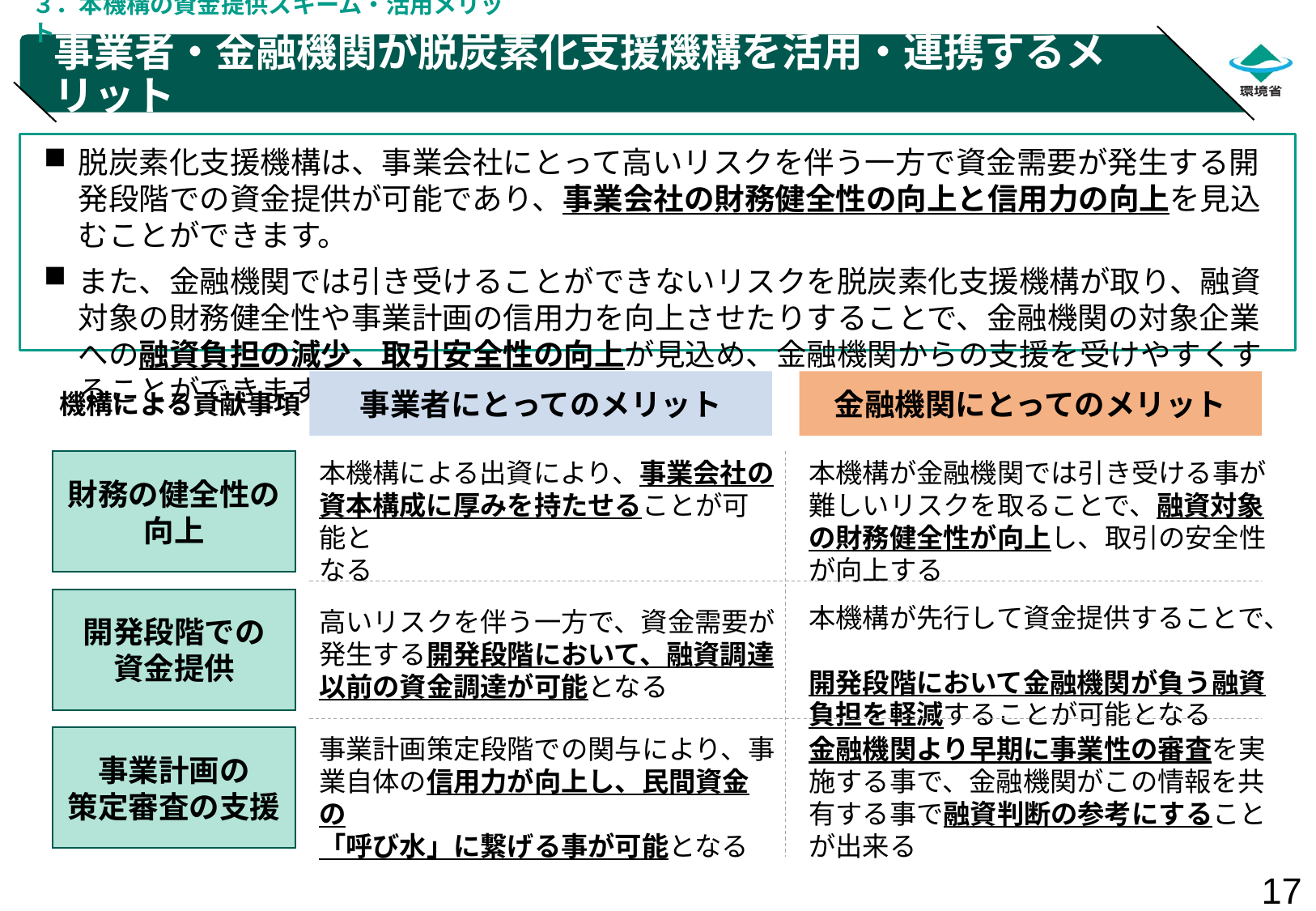

３．本機構の資金提供スキーム・活用メリット
# 事業者・金融機関が脱炭素化支援機構を活用・連携するメリット
脱炭素化支援機構は、事業会社にとって高いリスクを伴う一方で資金需要が発生する開発段階での資金提供が可能であり、事業会社の財務健全性の向上と信用力の向上を見込むことができます。
また、金融機関では引き受けることができないリスクを脱炭素化支援機構が取り、融資対象の財務健全性や事業計画の信用力を向上させたりすることで、金融機関の対象企業への融資負担の減少、取引安全性の向上が見込め、金融機関からの支援を受けやすくすることができます。
事業者にとってのメリット
金融機関にとってのメリット
機構による貢献事項
財務の健全性の
向上
本機構による出資により、事業会社の
資本構成に厚みを持たせることが可能と
なる
本機構が金融機関では引き受ける事が難しいリスクを取ることで、融資対象の財務健全性が向上し、取引の安全性が向上する
開発段階での
資金提供
本機構が先行して資金提供することで、
開発段階において金融機関が負う融資
負担を軽減することが可能となる
高いリスクを伴う一方で、資金需要が
発生する開発段階において、融資調達
以前の資金調達が可能となる
事業計画の
策定審査の支援
事業計画策定段階での関与により、事業自体の信用力が向上し、民間資金の
「呼び水」に繋げる事が可能となる
金融機関より早期に事業性の審査を実施する事で、金融機関がこの情報を共有する事で融資判断の参考にすることが出来る